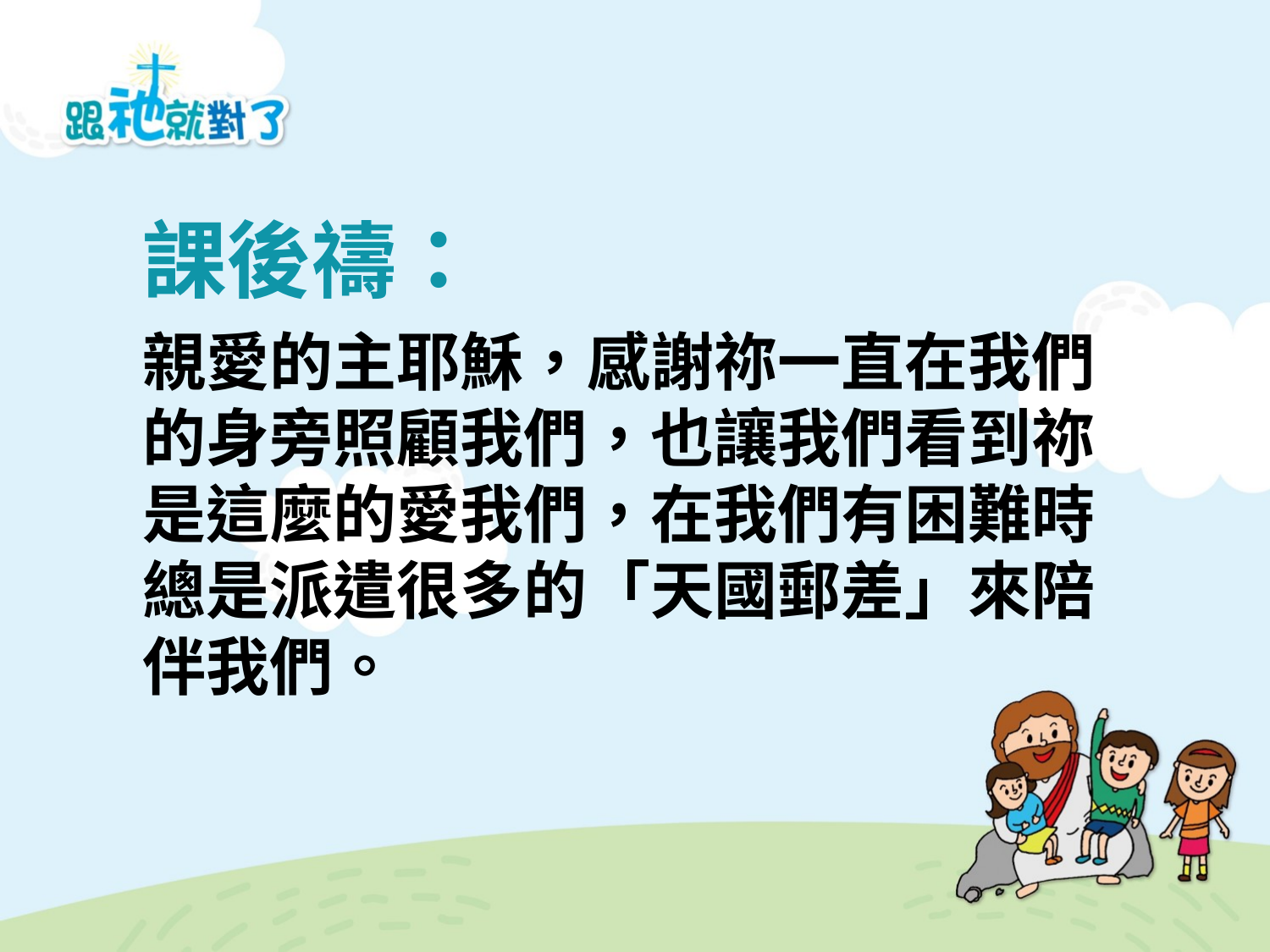

課後禱：
親愛的主耶穌，感謝祢一直在我們的身旁照顧我們，也讓我們看到祢是這麼的愛我們，在我們有困難時總是派遣很多的「天國郵差」來陪伴我們。